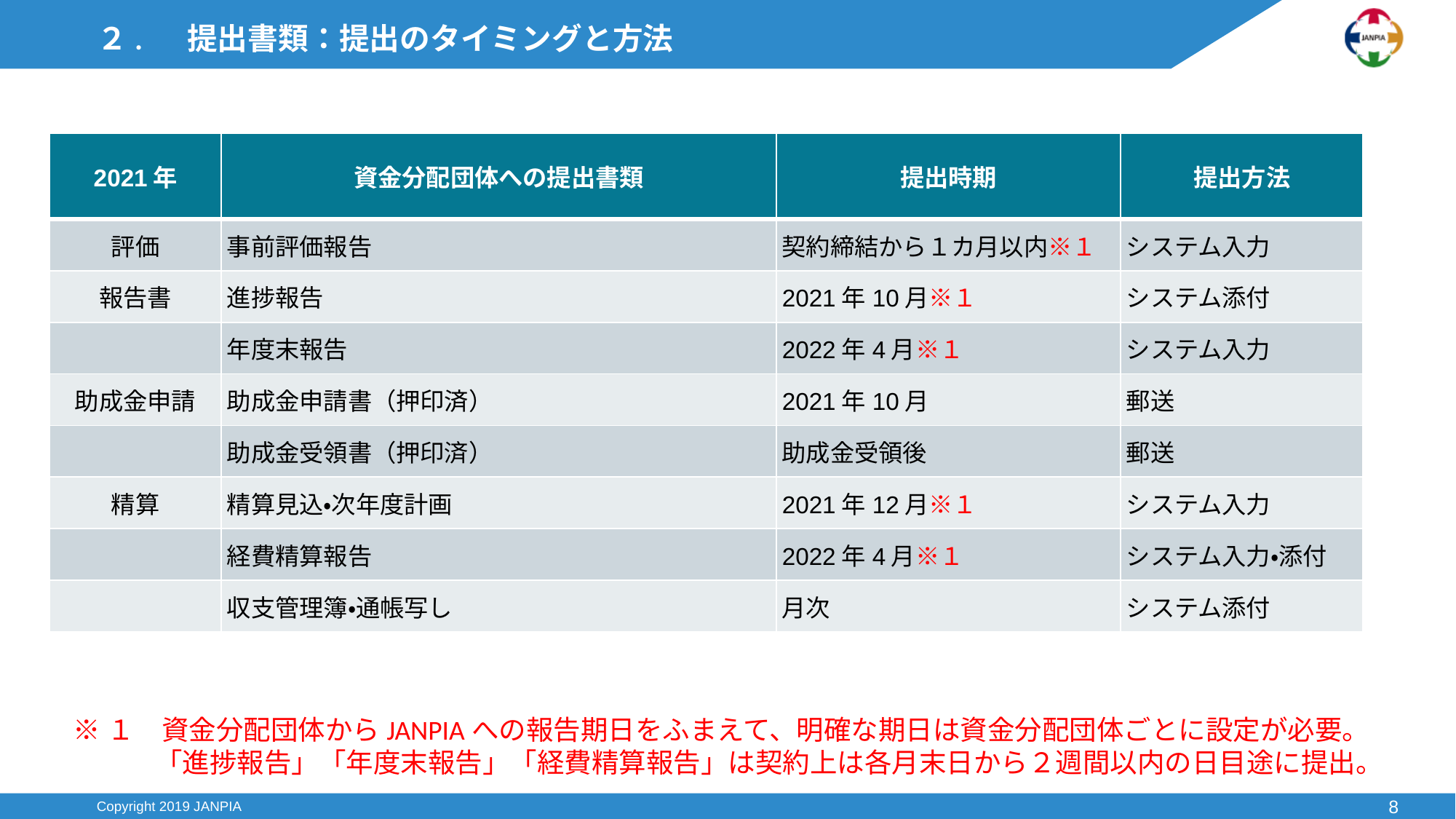

# ２. 　提出書類：提出のタイミングと方法
| 2021年 | 資金分配団体への提出書類 | 提出時期 | 提出方法 |
| --- | --- | --- | --- |
| 評価 | 事前評価報告 | 契約締結から１カ月以内※１ | システム入力 |
| 報告書 | 進捗報告 | 2021年10月※１ | システム添付 |
|  | 年度末報告 | 2022年4月※１ | システム入力 |
| 助成金申請 | 助成金申請書（押印済） | 2021年10月 | 郵送 |
|  | 助成金受領書（押印済） | 助成金受領後 | 郵送 |
| 精算 | 精算見込・次年度計画 | 2021年12月※１ | システム入力 |
|  | 経費精算報告 | 2022年4月※１ | システム入力・添付 |
|  | 収支管理簿・通帳写し | 月次 | システム添付 |
※１　資金分配団体からJANPIAへの報告期日をふまえて、明確な期日は資金分配団体ごとに設定が必要。
　　　「進捗報告」「年度末報告」「経費精算報告」は契約上は各月末日から２週間以内の日目途に提出。